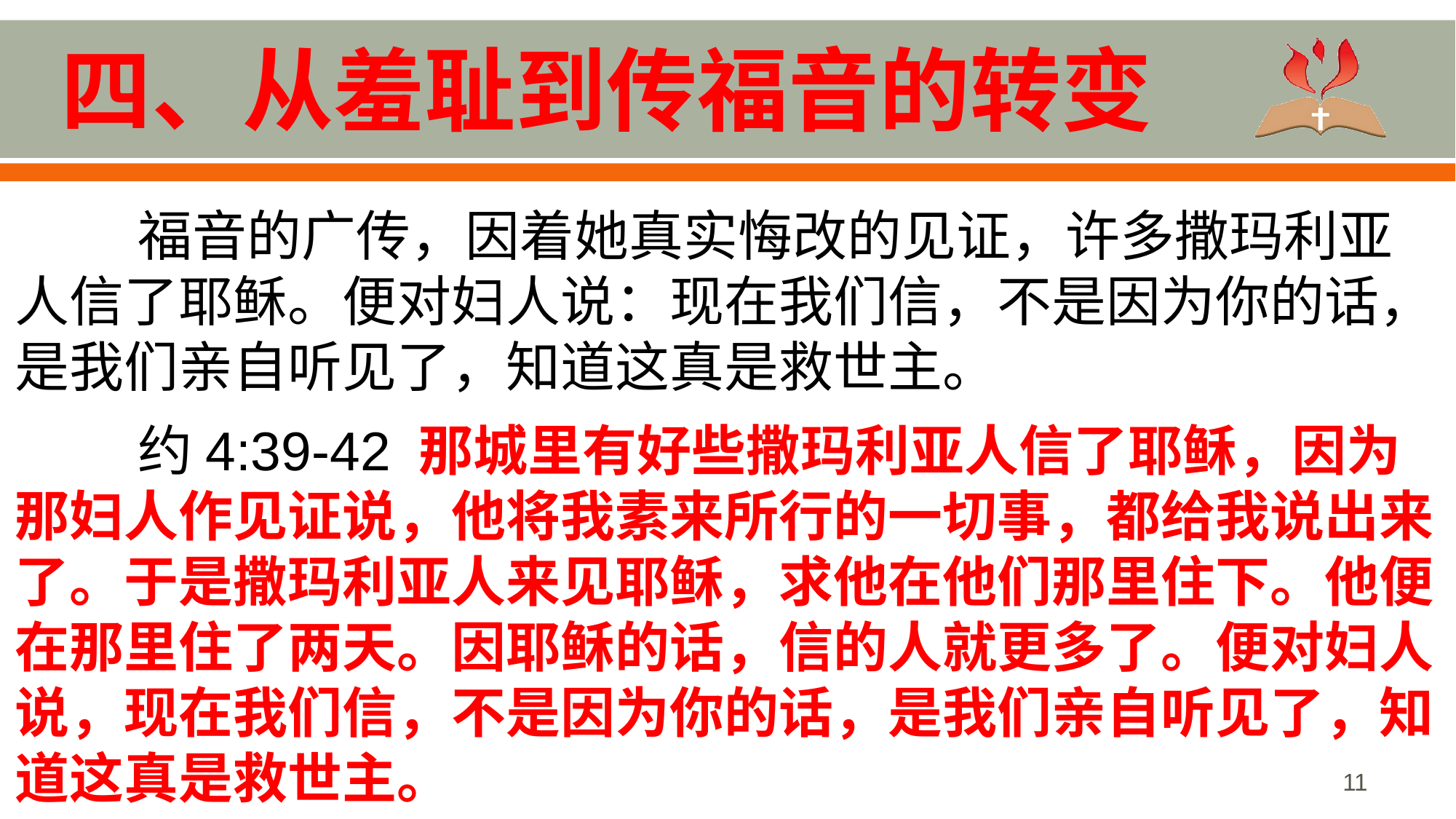

# 四、从羞耻到传福音的转变
福音的广传，因着她真实悔改的见证，许多撒玛利亚人信了耶稣。便对妇人说：现在我们信，不是因为你的话，是我们亲自听见了，知道这真是救世主。
约4:39-42 那城里有好些撒玛利亚人信了耶稣，因为那妇人作见证说，他将我素来所行的一切事，都给我说出来了。于是撒玛利亚人来见耶稣，求他在他们那里住下。他便在那里住了两天。因耶稣的话，信的人就更多了。便对妇人说，现在我们信，不是因为你的话，是我们亲自听见了，知道这真是救世主。

11